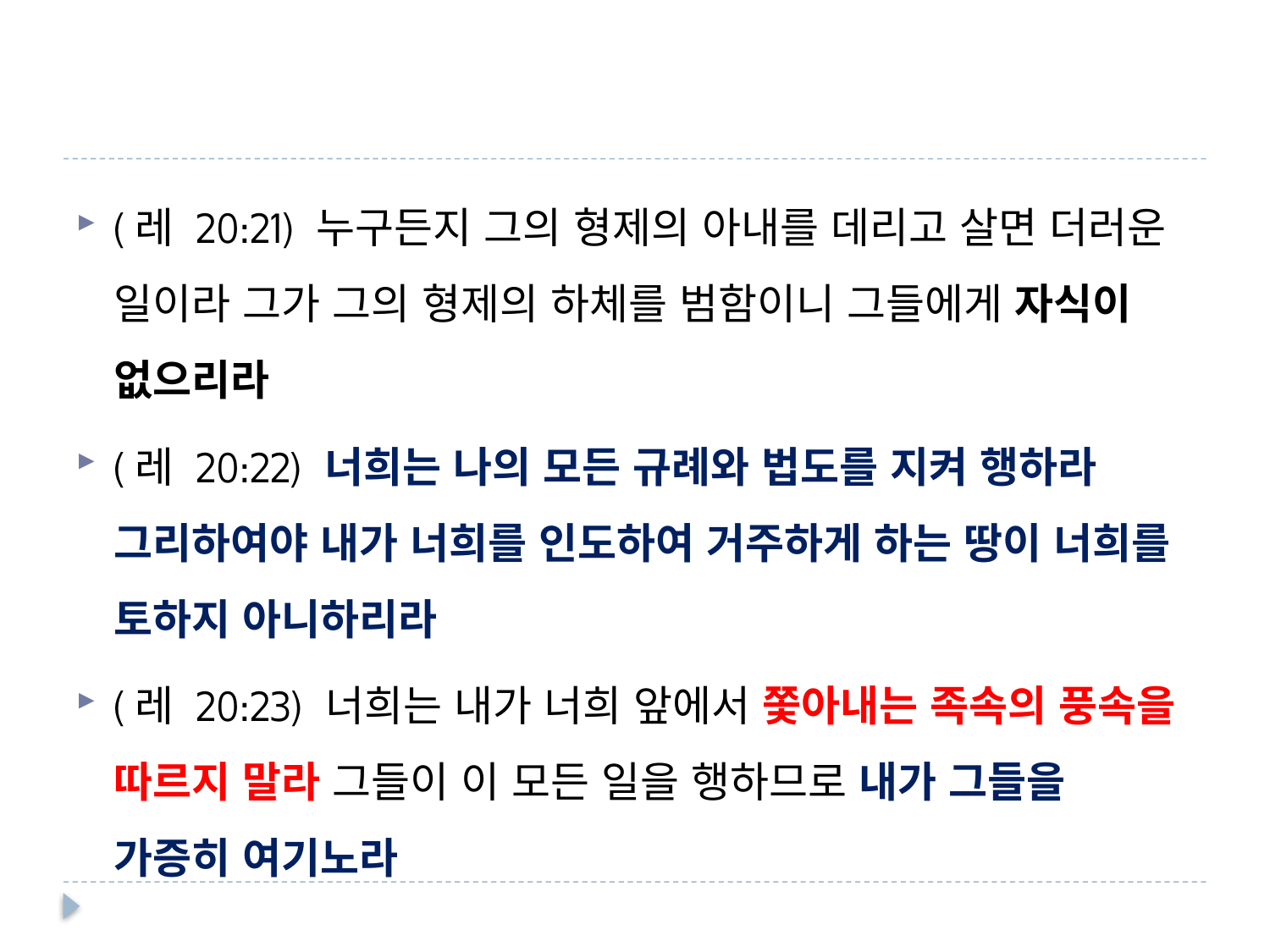

#
(레 20:21) 누구든지 그의 형제의 아내를 데리고 살면 더러운 일이라 그가 그의 형제의 하체를 범함이니 그들에게 자식이 없으리라
(레 20:22) 너희는 나의 모든 규례와 법도를 지켜 행하라 그리하여야 내가 너희를 인도하여 거주하게 하는 땅이 너희를 토하지 아니하리라
(레 20:23) 너희는 내가 너희 앞에서 쫓아내는 족속의 풍속을 따르지 말라 그들이 이 모든 일을 행하므로 내가 그들을 가증히 여기노라